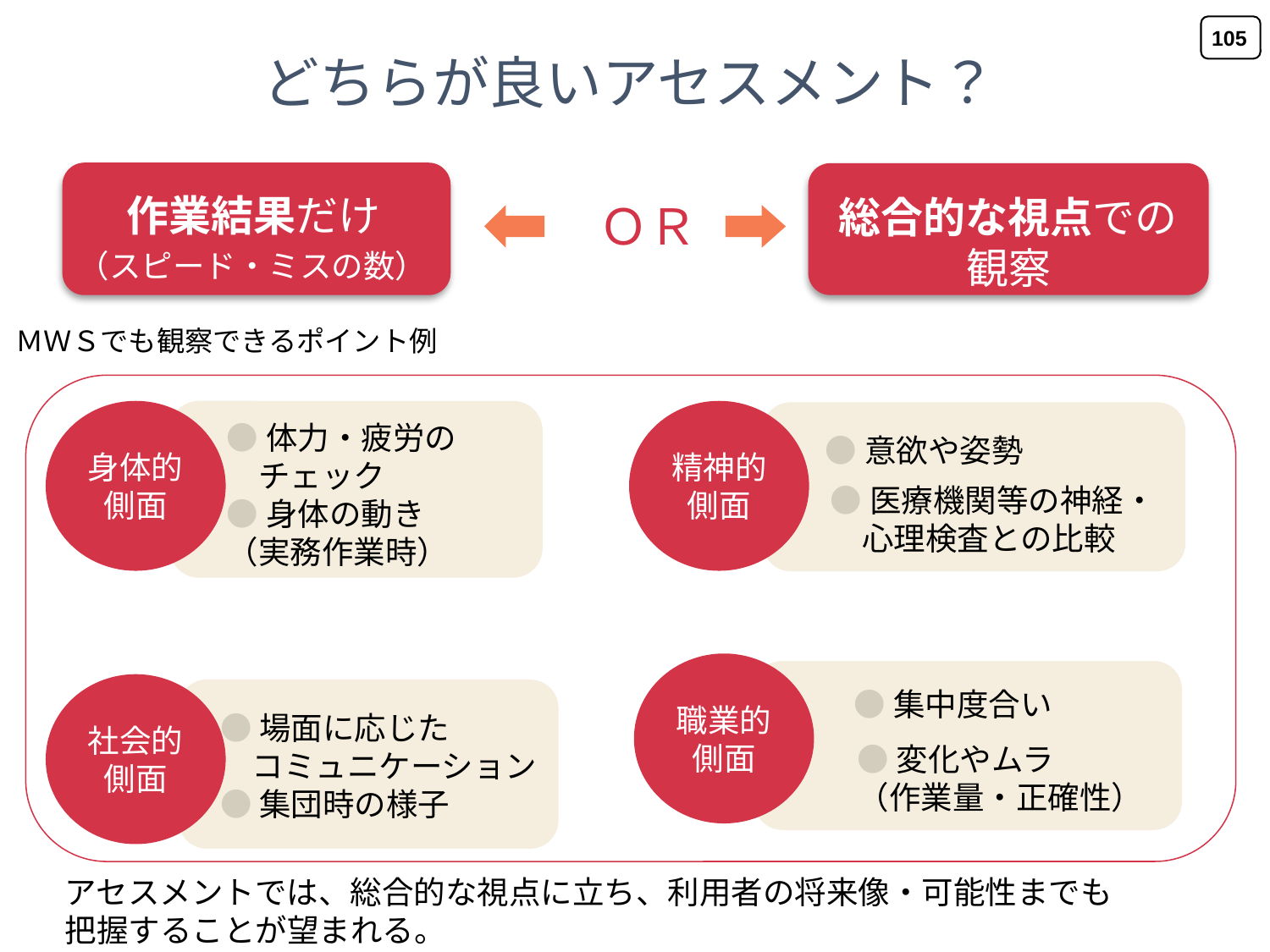

105

どちらが良いアセスメント？

作業結果だけ
総合的な視点での
観察
ＯＲ

（スピード・ミスの数）
ＭＷＳでも観察できるポイント例

身体的
側面

●体力・疲労の
　チェック
●身体の動き
（実務作業時）
精神的
側面

●意欲や姿勢
職業的
側面

社会的
側面

●場面に応じた
　コミュニケーション
●集団時の様子
●集中度合い
●変化やムラ
（作業量・正確性）
●医療機関等の神経・
　心理検査との比較
アセスメントでは、総合的な視点に立ち、利用者の将来像・可能性までも
把握することが望まれる。